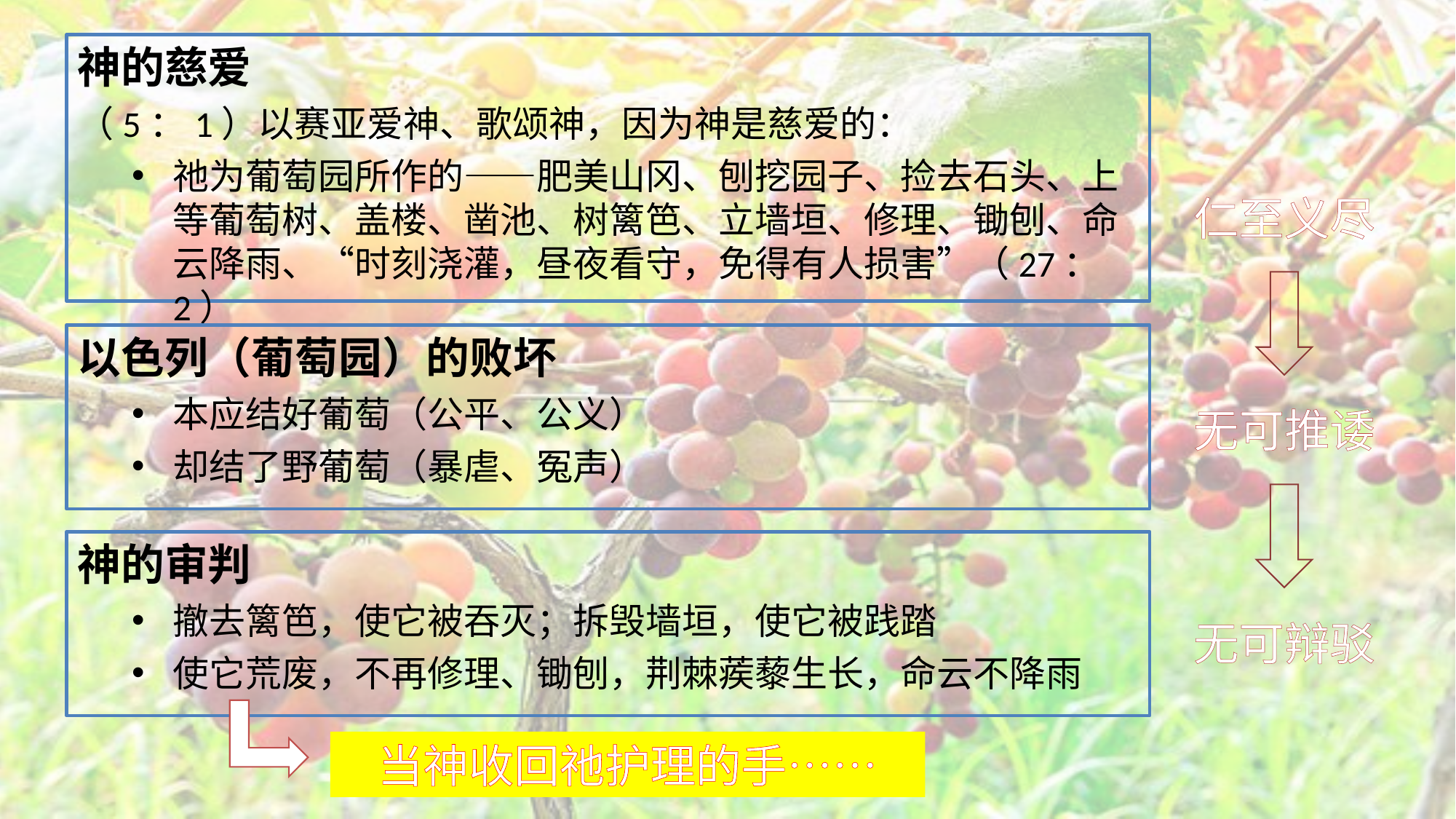

神的慈爱
（5：1）以赛亚爱神、歌颂神，因为神是慈爱的：
祂为葡萄园所作的——肥美山冈、刨挖园子、捡去石头、上等葡萄树、盖楼、凿池、树篱笆、立墙垣、修理、锄刨、命云降雨、“时刻浇灌，昼夜看守，免得有人损害”（27：2）
仁至义尽

以色列（葡萄园）的败坏
本应结好葡萄（公平、公义）
却结了野葡萄（暴虐、冤声）
无可推诿

神的审判
撤去篱笆，使它被吞灭；拆毁墙垣，使它被践踏
使它荒废，不再修理、锄刨，荆棘蒺藜生长，命云不降雨
无可辩驳

当神收回祂护理的手……